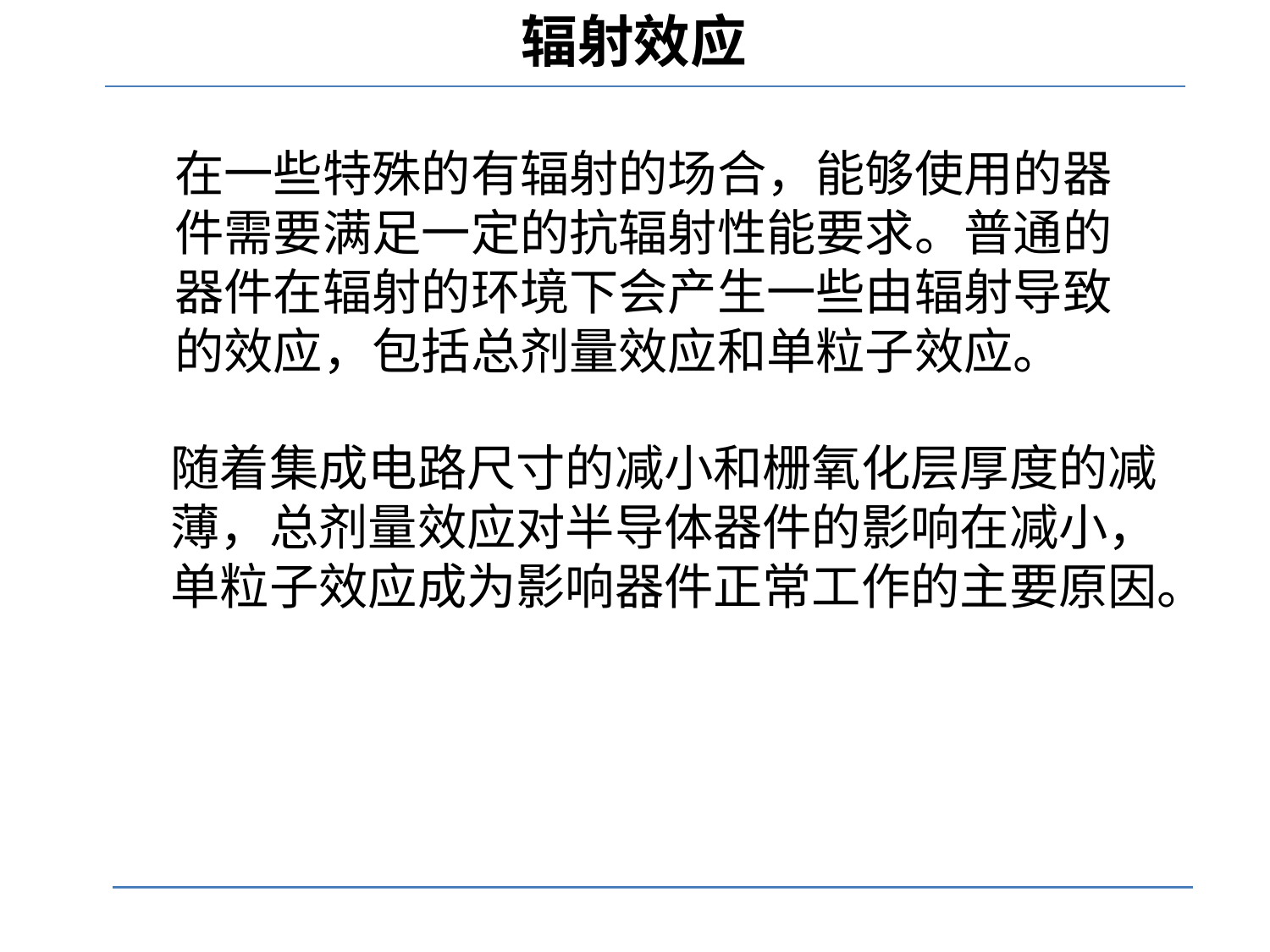

辐射效应

在一些特殊的有辐射的场合，能够使用的器件需要满足一定的抗辐射性能要求。普通的器件在辐射的环境下会产生一些由辐射导致的效应，包括总剂量效应和单粒子效应。
随着集成电路尺寸的减小和栅氧化层厚度的减薄，总剂量效应对半导体器件的影响在减小，单粒子效应成为影响器件正常工作的主要原因。